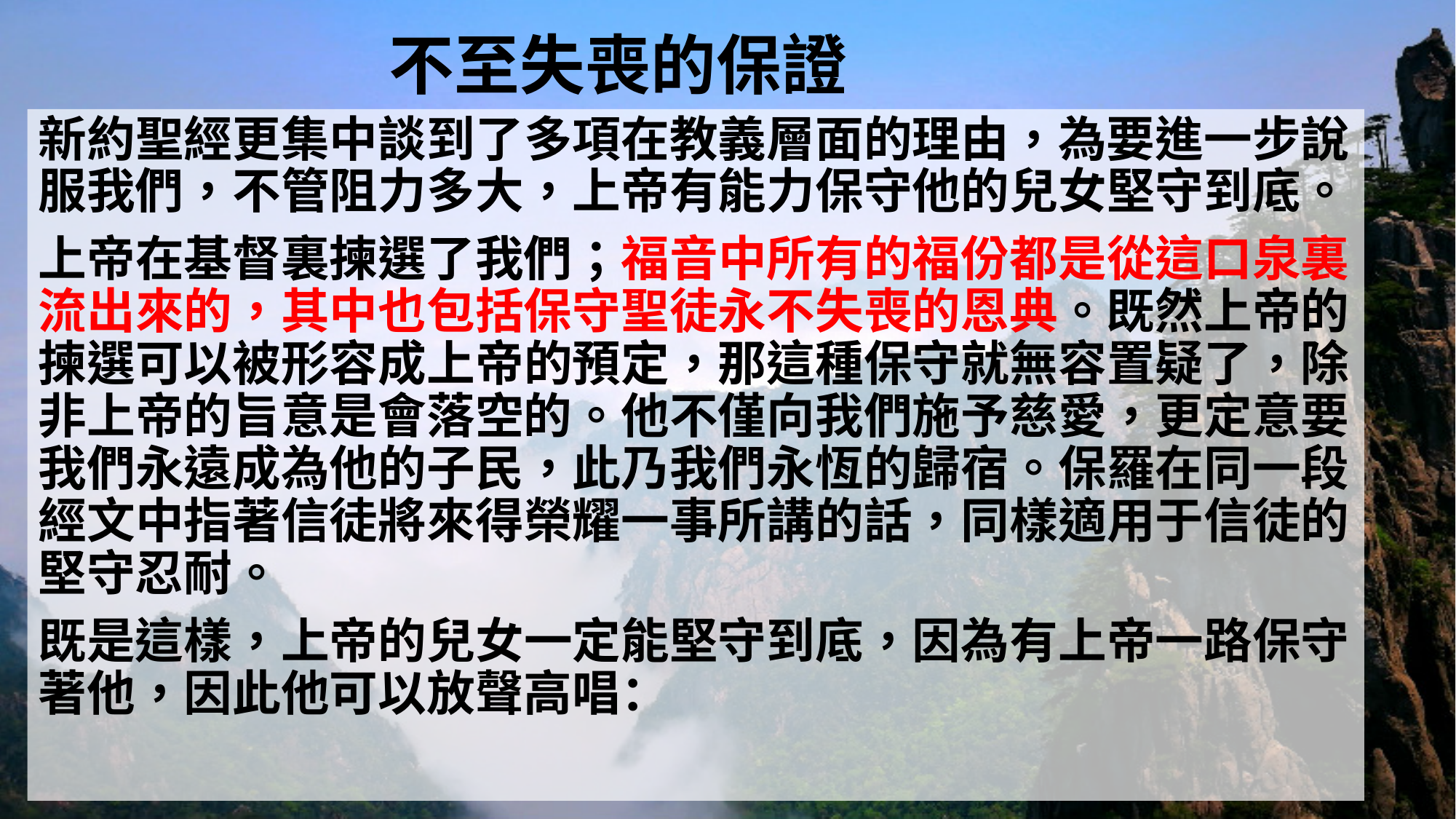

# 不至失喪的保證
新約聖經更集中談到了多項在教義層面的理由，為要進一步說服我們，不管阻力多大，上帝有能力保守他的兒女堅守到底。
上帝在基督裏揀選了我們；福音中所有的福份都是從這口泉裏流出來的，其中也包括保守聖徒永不失喪的恩典。既然上帝的揀選可以被形容成上帝的預定，那這種保守就無容置疑了，除非上帝的旨意是會落空的。他不僅向我們施予慈愛，更定意要我們永遠成為他的子民，此乃我們永恆的歸宿。保羅在同一段經文中指著信徒將來得榮耀一事所講的話，同樣適用于信徒的堅守忍耐。
既是這樣，上帝的兒女一定能堅守到底，因為有上帝一路保守著他，因此他可以放聲高唱：